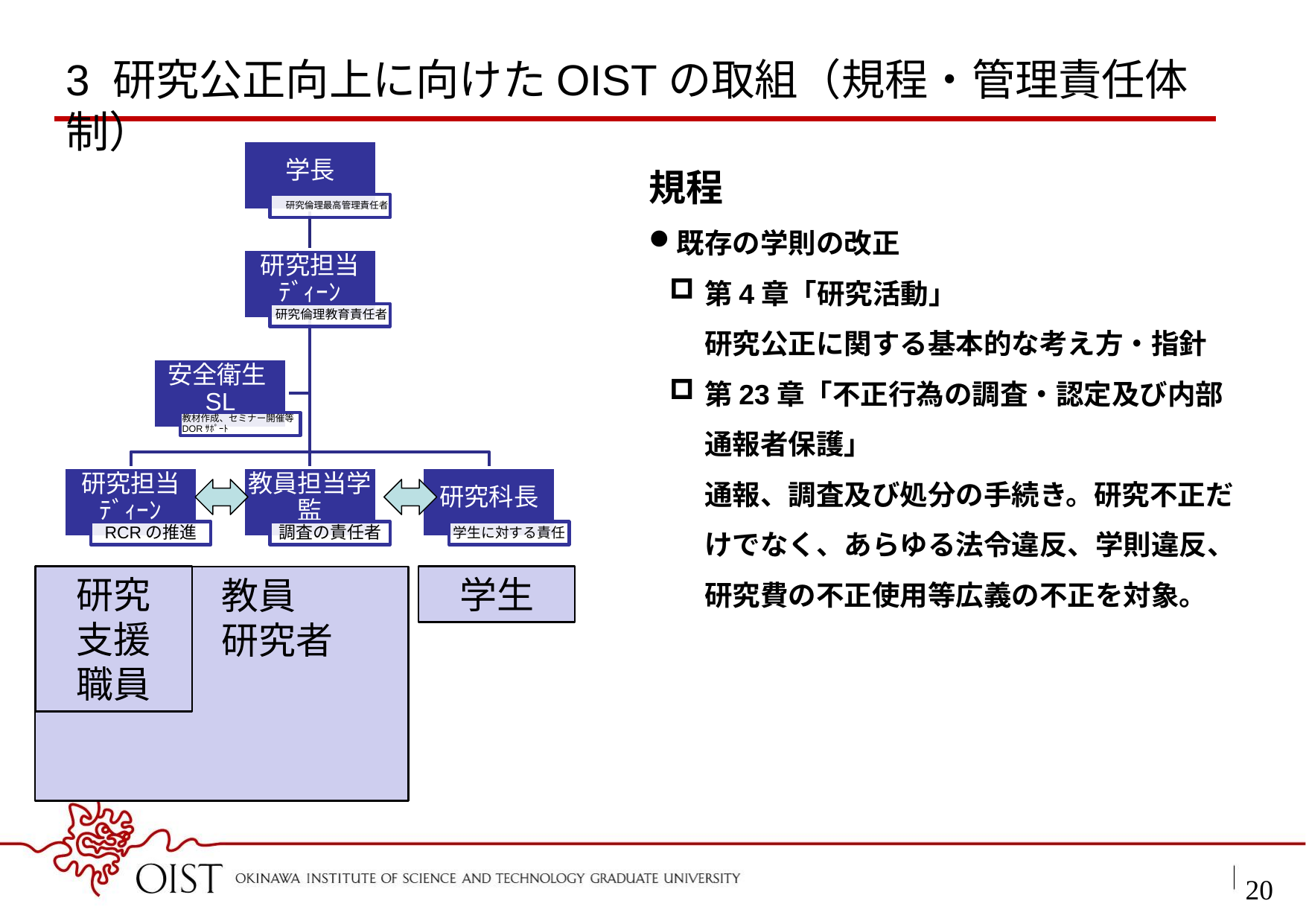

3 研究公正向上に向けたOISTの取組（規程・管理責任体制）
規程
既存の学則の改正
第4章「研究活動」
研究公正に関する基本的な考え方・指針
第23章「不正行為の調査・認定及び内部通報者保護」
通報、調査及び処分の手続き。研究不正だけでなく、あらゆる法令違反、学則違反、研究費の不正使用等広義の不正を対象。
学長
研究倫理最高管理責任者
研究担当ﾃﾞｨｰﾝ
研究倫理教育責任者
研究担当ﾃﾞｨｰﾝ
RCRの推進
教員担当学監
調査の責任者
研究科長
学生に対する責任
安全衛生SL
教材作成、セミナー開催等DORｻﾎﾟｰﾄ

研究
支援
職員
学生
　　教員
　　　研究者

20